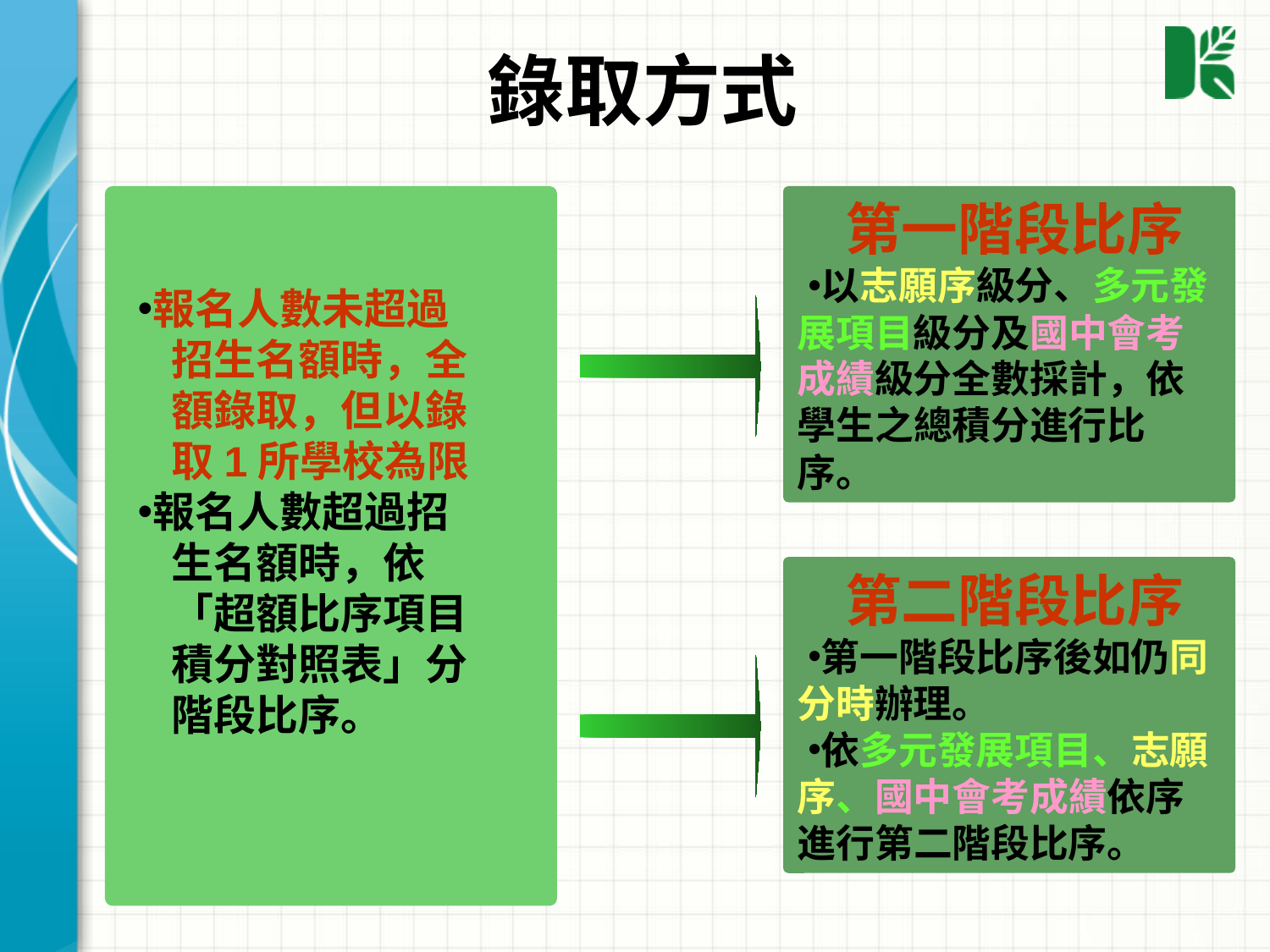

錄取方式

第一階段比序
以志願序級分、多元發展項目級分及國中會考成績級分全數採計，依學生之總積分進行比序。

第二階段比序
第一階段比序後如仍同分時辦理。
依多元發展項目、志願序、國中會考成績依序進行第二階段比序。

報名人數未超過
  招生名額時，全
  額錄取，但以錄
  取1所學校為限
報名人數超過招
  生名額時，依
  「超額比序項目
  積分對照表」分
  階段比序。